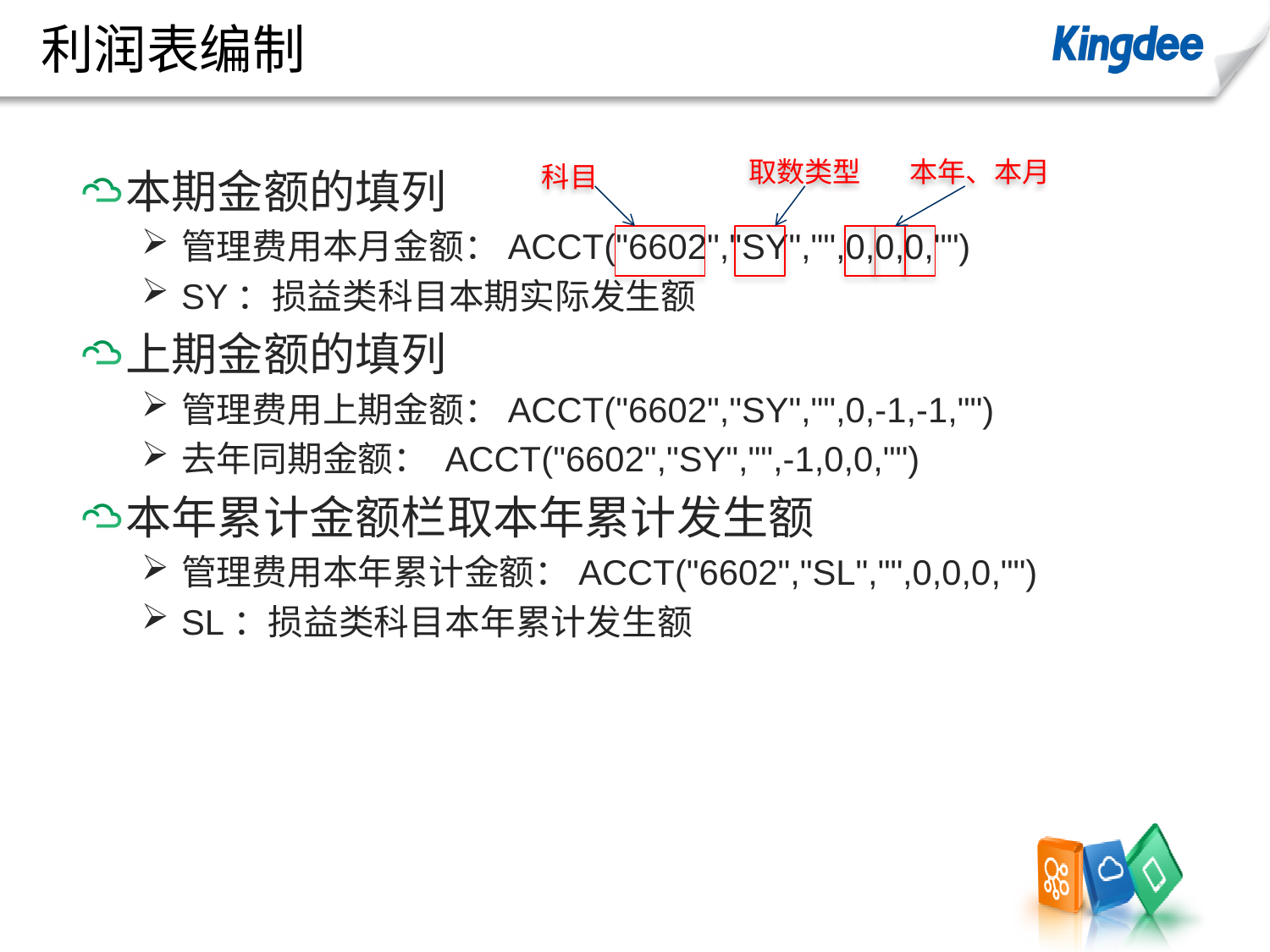

# 利润表编制
本期金额的填列
管理费用本月金额：ACCT("6602","SY","",0,0,0,"")
SY：损益类科目本期实际发生额
上期金额的填列
管理费用上期金额：ACCT("6602","SY","",0,-1,-1,"")
去年同期金额： ACCT("6602","SY","",-1,0,0,"")
本年累计金额栏取本年累计发生额
管理费用本年累计金额：ACCT("6602","SL","",0,0,0,"")
SL：损益类科目本年累计发生额

科目
取数类型
本年、本月